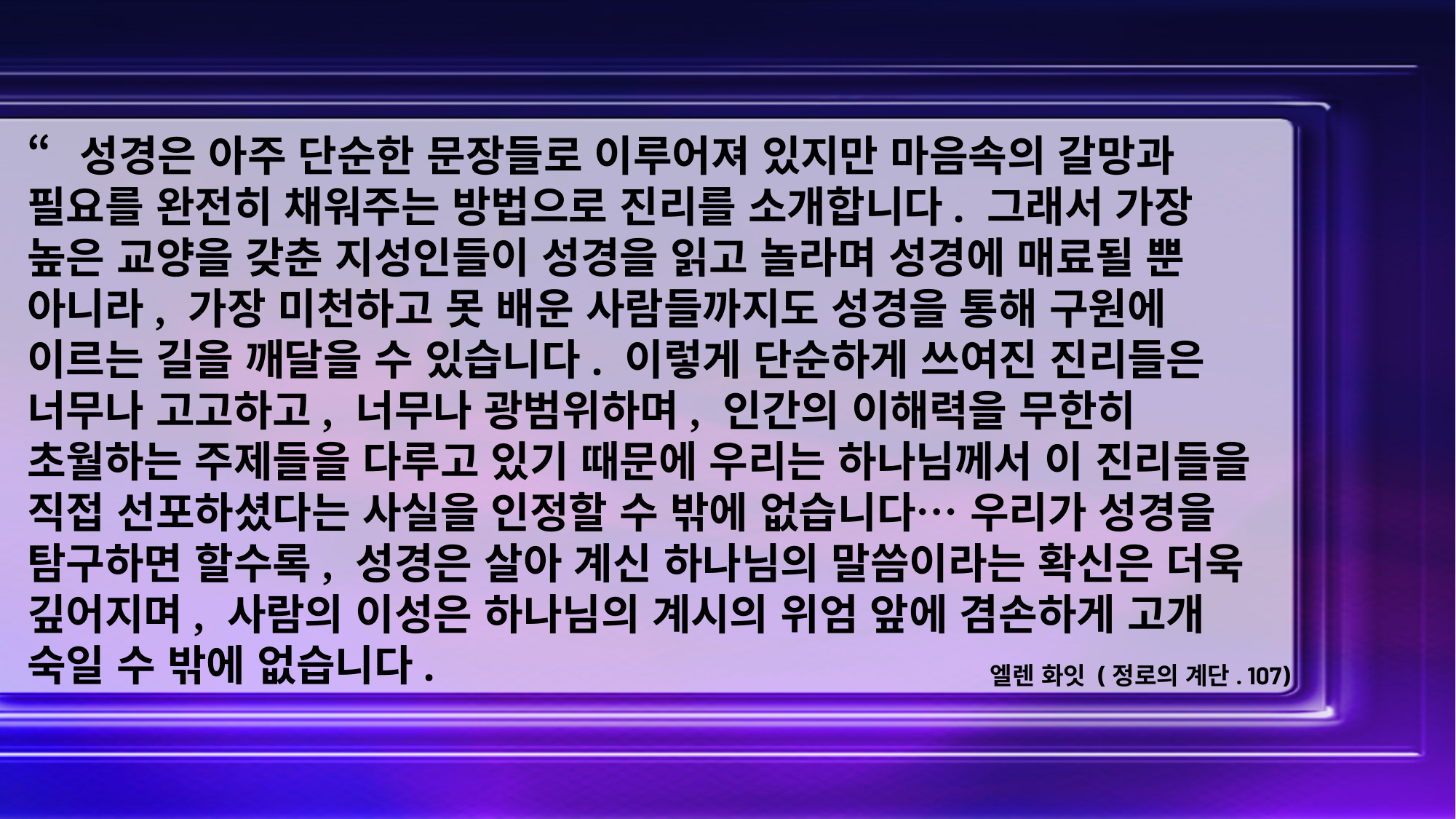

“성경은 아주 단순한 문장들로 이루어져 있지만 마음속의 갈망과 필요를 완전히 채워주는 방법으로 진리를 소개합니다. 그래서 가장 높은 교양을 갖춘 지성인들이 성경을 읽고 놀라며 성경에 매료될 뿐 아니라, 가장 미천하고 못 배운 사람들까지도 성경을 통해 구원에 이르는 길을 깨달을 수 있습니다. 이렇게 단순하게 쓰여진 진리들은 너무나 고고하고, 너무나 광범위하며, 인간의 이해력을 무한히 초월하는 주제들을 다루고 있기 때문에 우리는 하나님께서 이 진리들을 직접 선포하셨다는 사실을 인정할 수 밖에 없습니다… 우리가 성경을 탐구하면 할수록, 성경은 살아 계신 하나님의 말씀이라는 확신은 더욱 깊어지며, 사람의 이성은 하나님의 계시의 위엄 앞에 겸손하게 고개 숙일 수 밖에 없습니다.
엘렌 화잇 (정로의 계단. 107)